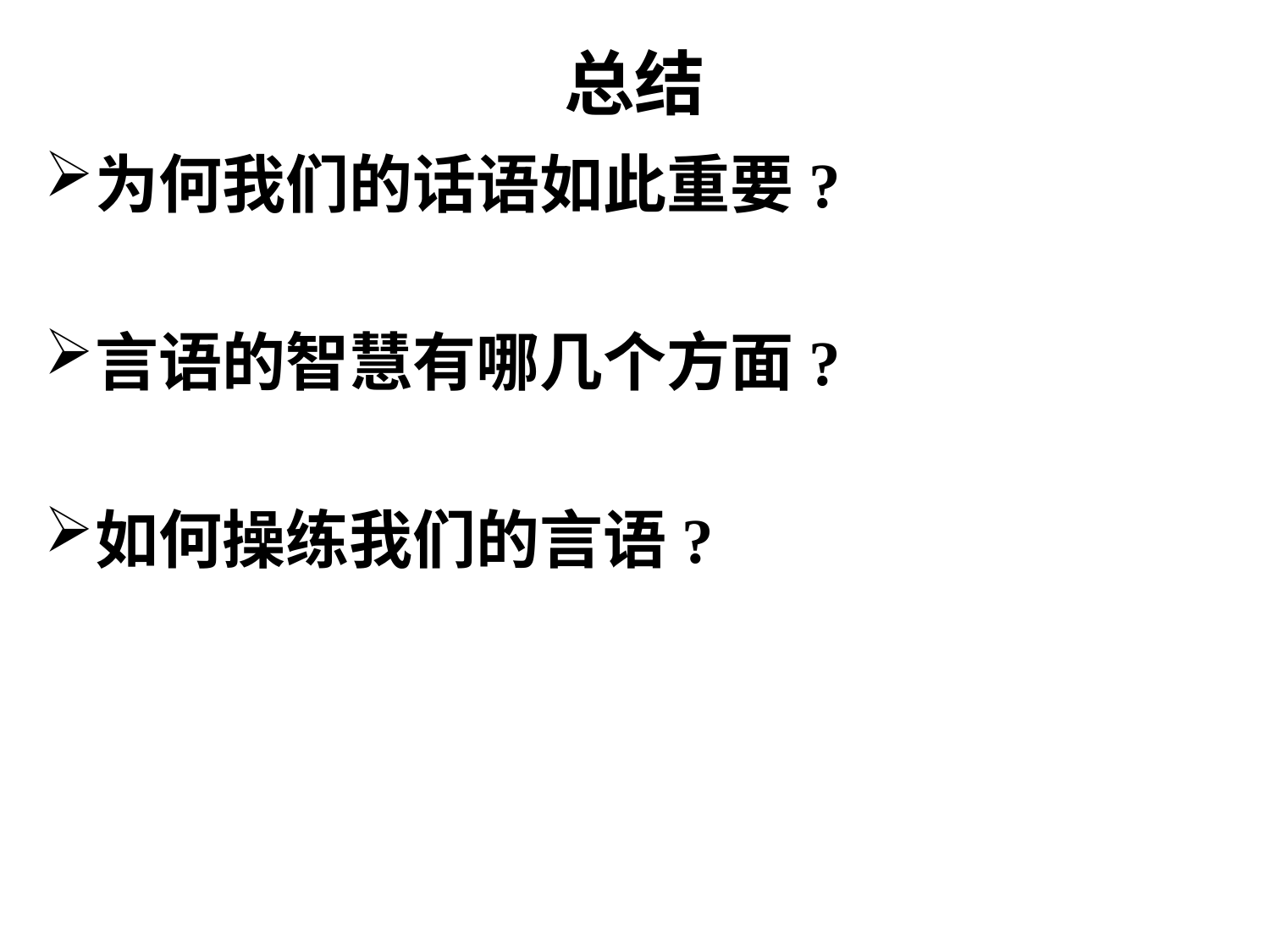

# 总结
为何我们的话语如此重要?

言语的智慧有哪几个方面?

如何操练我们的言语?